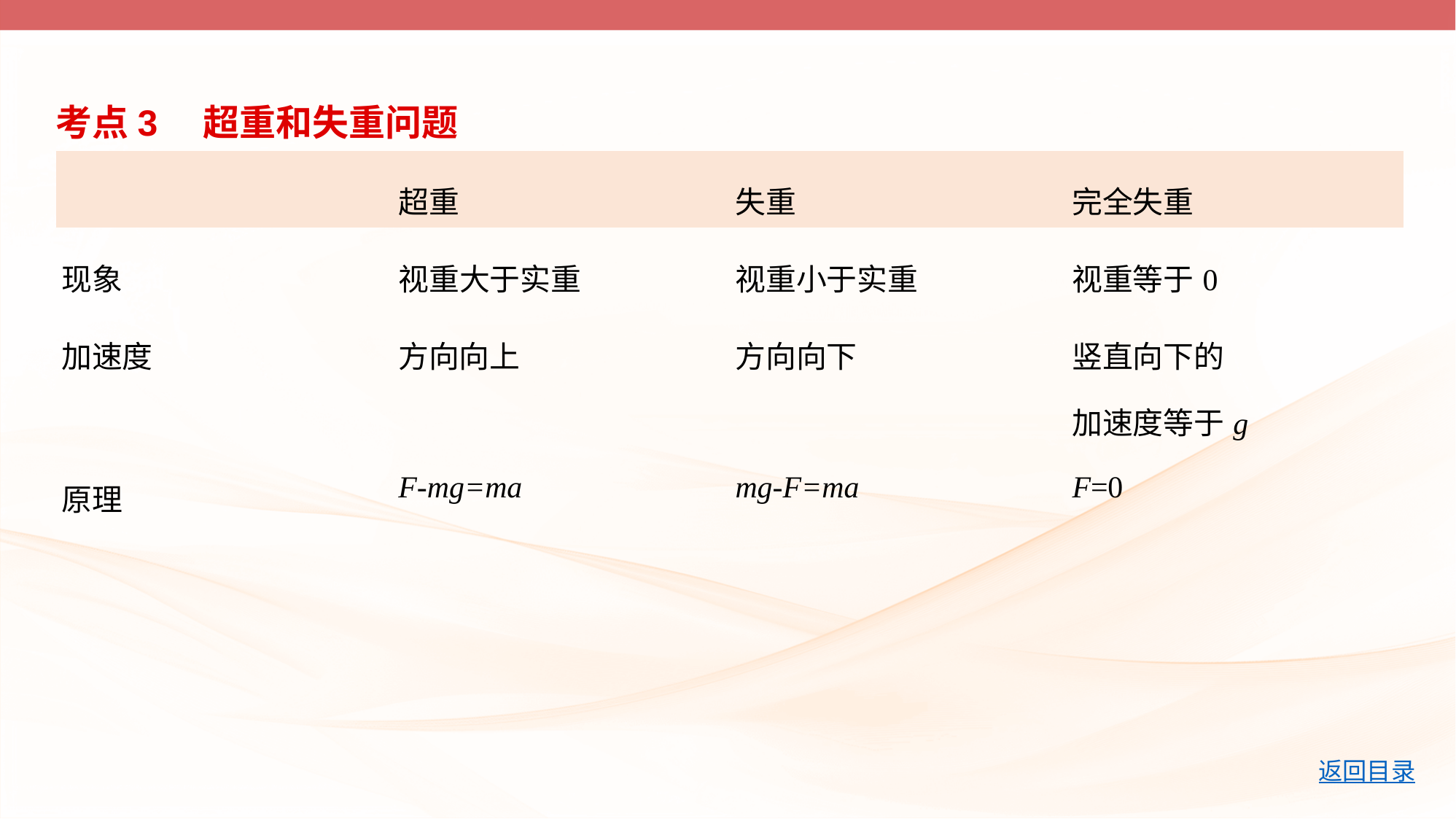

考点3　超重和失重问题
|  | 超重 | 失重 | 完全失重 |
| --- | --- | --- | --- |
| 现象 | 视重大于实重 | 视重小于实重 | 视重等于0 |
| 加速度 | 方向向上 | 方向向下 | 竖直向下的 加速度等于g |
| 原理 | F-mg=ma | mg-F=ma | F=0 |